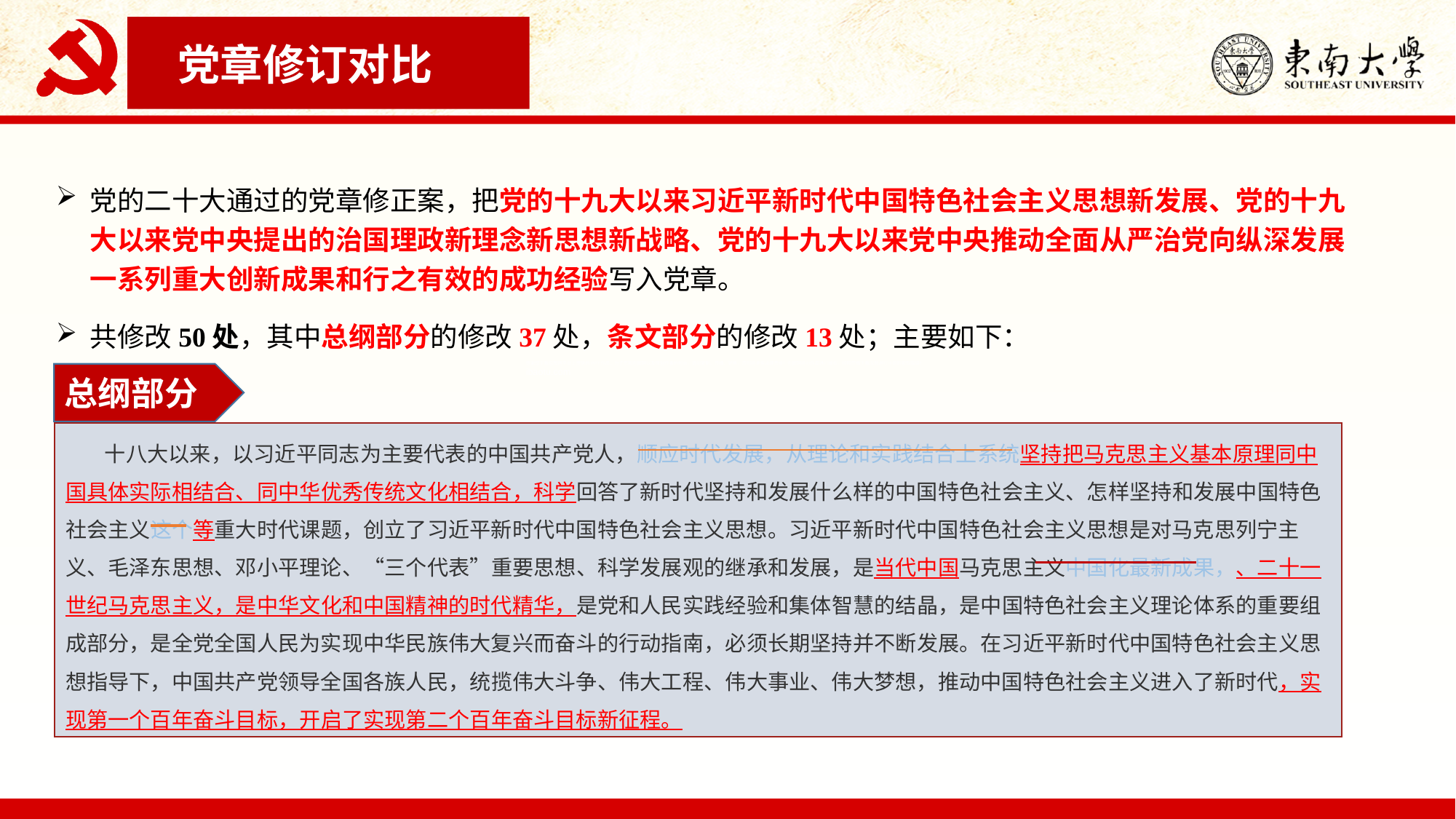

党章修订对比
党的二十大通过的党章修正案，把党的十九大以来习近平新时代中国特色社会主义思想新发展、党的十九大以来党中央提出的治国理政新理念新思想新战略、党的十九大以来党中央推动全面从严治党向纵深发展一系列重大创新成果和行之有效的成功经验写入党章。
共修改50处，其中总纲部分的修改37处，条文部分的修改13处；主要如下：
总纲部分
　　十八大以来，以习近平同志为主要代表的中国共产党人，顺应时代发展，从理论和实践结合上系统坚持把马克思主义基本原理同中国具体实际相结合、同中华优秀传统文化相结合，科学回答了新时代坚持和发展什么样的中国特色社会主义、怎样坚持和发展中国特色社会主义这个等重大时代课题，创立了习近平新时代中国特色社会主义思想。习近平新时代中国特色社会主义思想是对马克思列宁主义、毛泽东思想、邓小平理论、“三个代表”重要思想、科学发展观的继承和发展，是当代中国马克思主义中国化最新成果，、二十一世纪马克思主义，是中华文化和中国精神的时代精华，是党和人民实践经验和集体智慧的结晶，是中国特色社会主义理论体系的重要组成部分，是全党全国人民为实现中华民族伟大复兴而奋斗的行动指南，必须长期坚持并不断发展。在习近平新时代中国特色社会主义思想指导下，中国共产党领导全国各族人民，统揽伟大斗争、伟大工程、伟大事业、伟大梦想，推动中国特色社会主义进入了新时代，实现第一个百年奋斗目标，开启了实现第二个百年奋斗目标新征程。